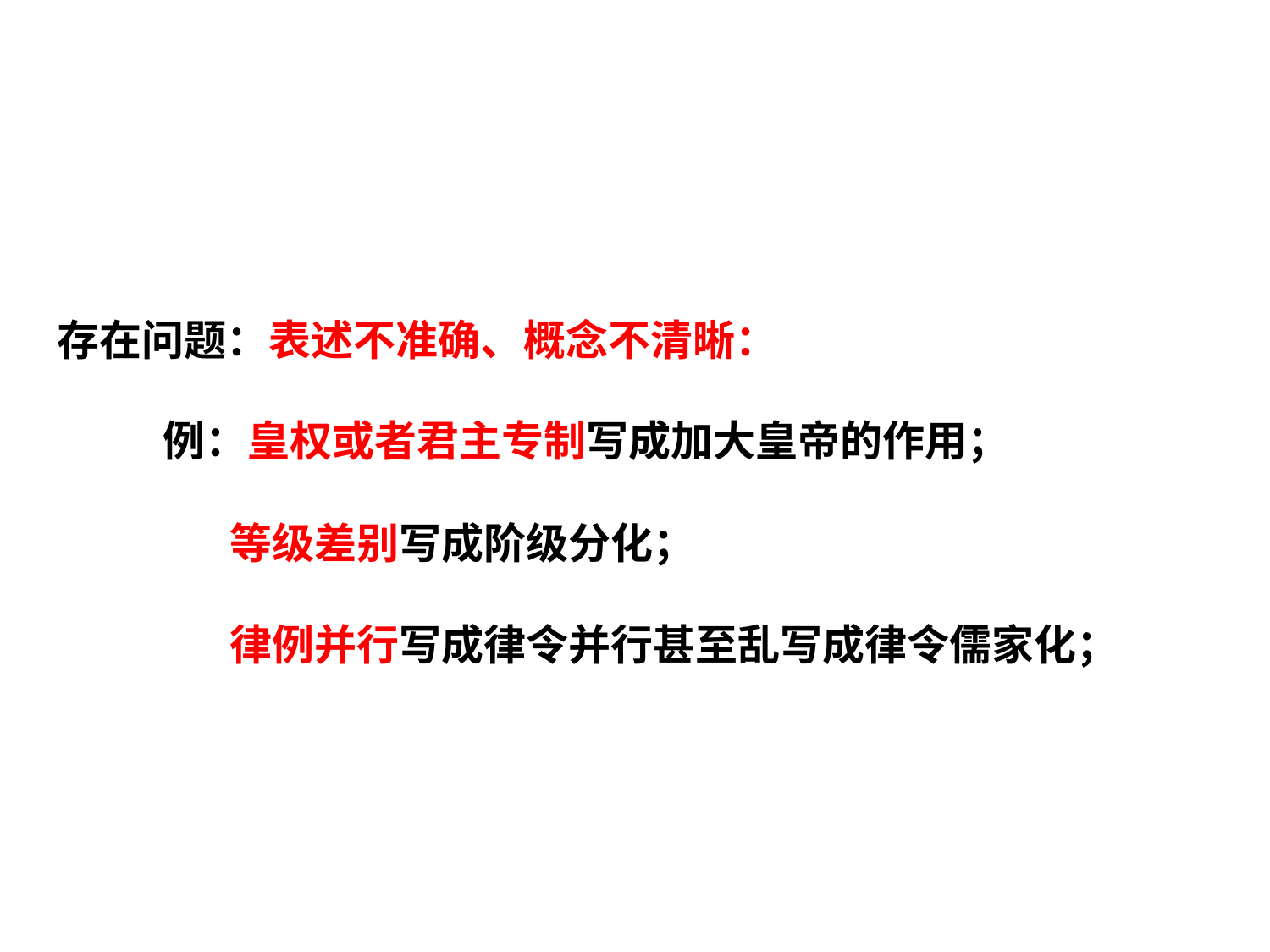

存在问题：表述不准确、概念不清晰：
          例：皇权或者君主专制写成加大皇帝的作用；
                 等级差别写成阶级分化；
                 律例并行写成律令并行甚至乱写成律令儒家化；